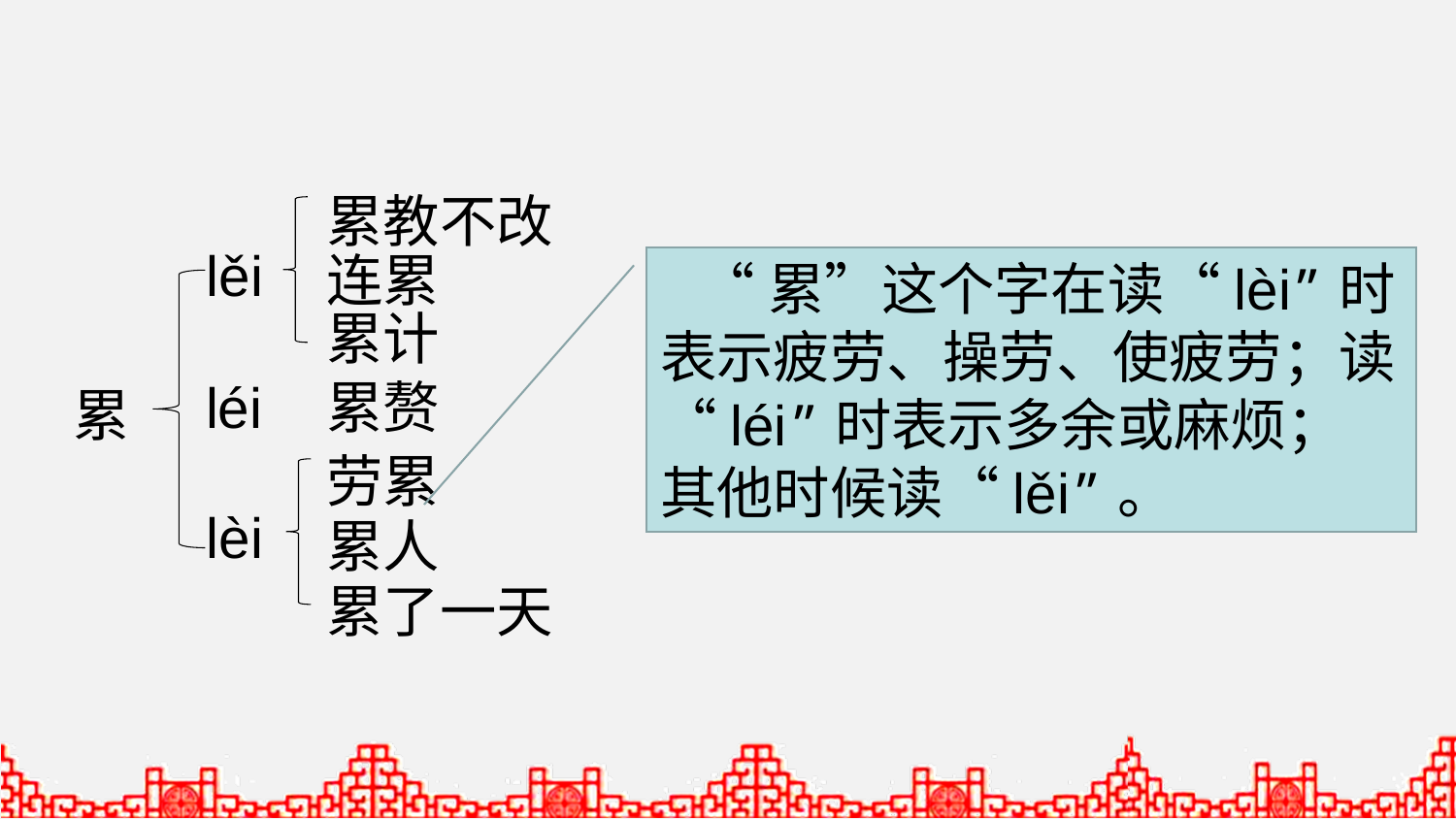

累教不改

lěi
连累
   “累”这个字在读“lèi”时表示疲劳、操劳、使疲劳；读“léi”时表示多余或麻烦；
其他时候读“lěi”。

累计
léi
累赘
累
劳累

lèi
累人
累了一天